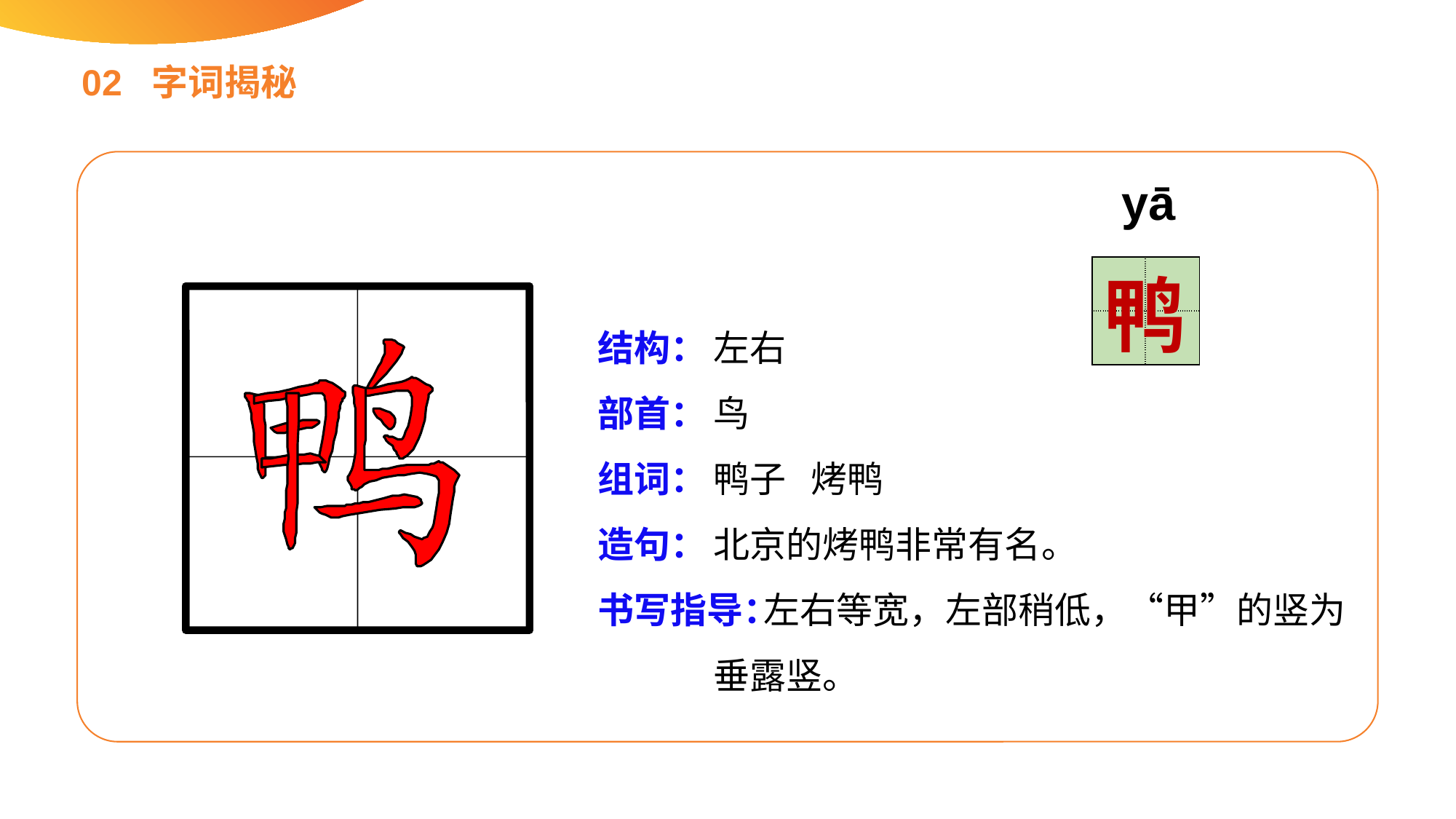

02  字词揭秘
yā
|  |  |
| --- | --- |
|  |  |
鸭

结构：
部首：
组词：
造句：
书写指导：

左右
鸟
鸭子   烤鸭
北京的烤鸭非常有名。
     左右等宽，左部稍低，“甲”的竖为垂露竖。